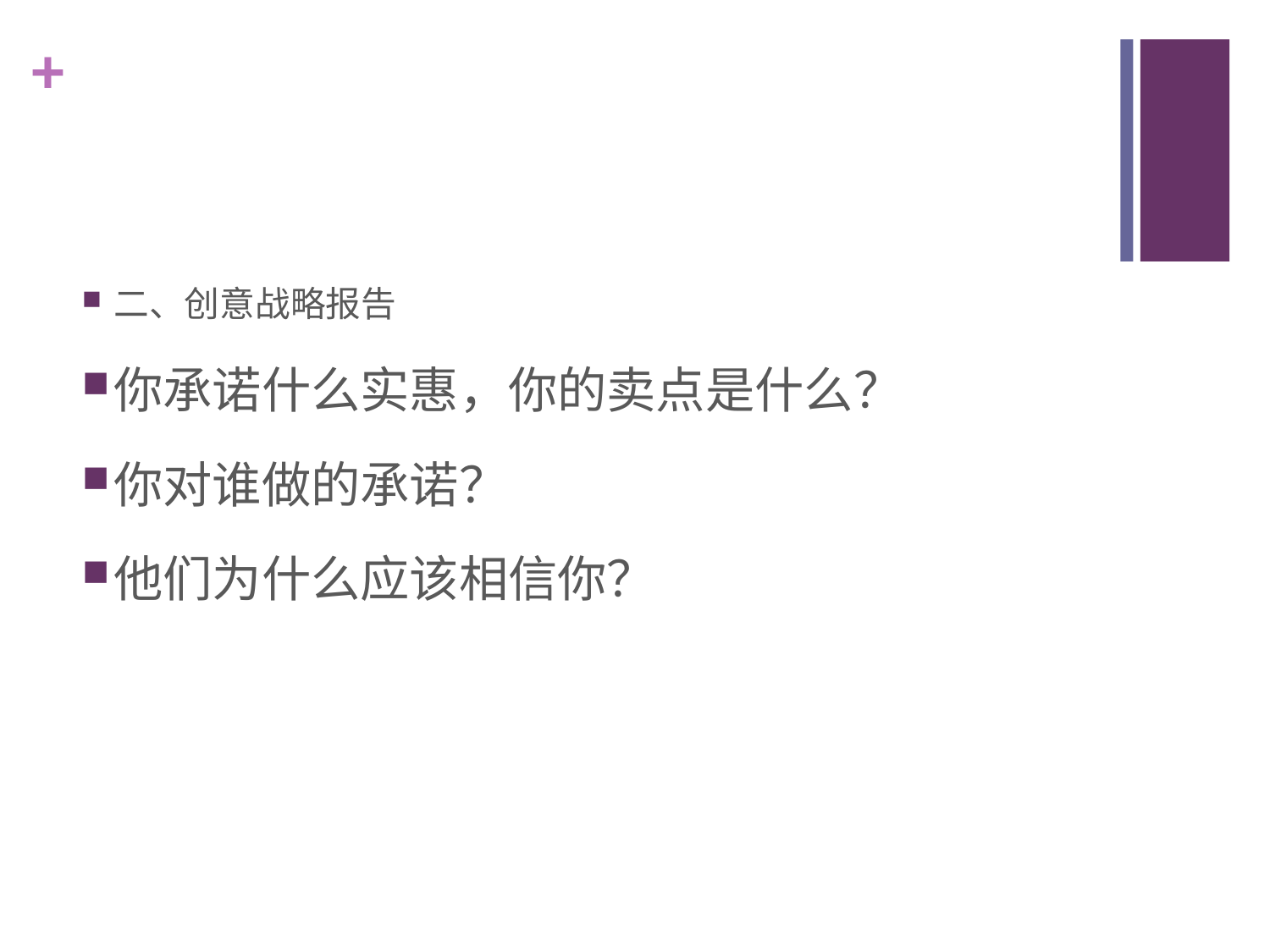

#
二、创意战略报告
你承诺什么实惠，你的卖点是什么？
你对谁做的承诺？
他们为什么应该相信你？